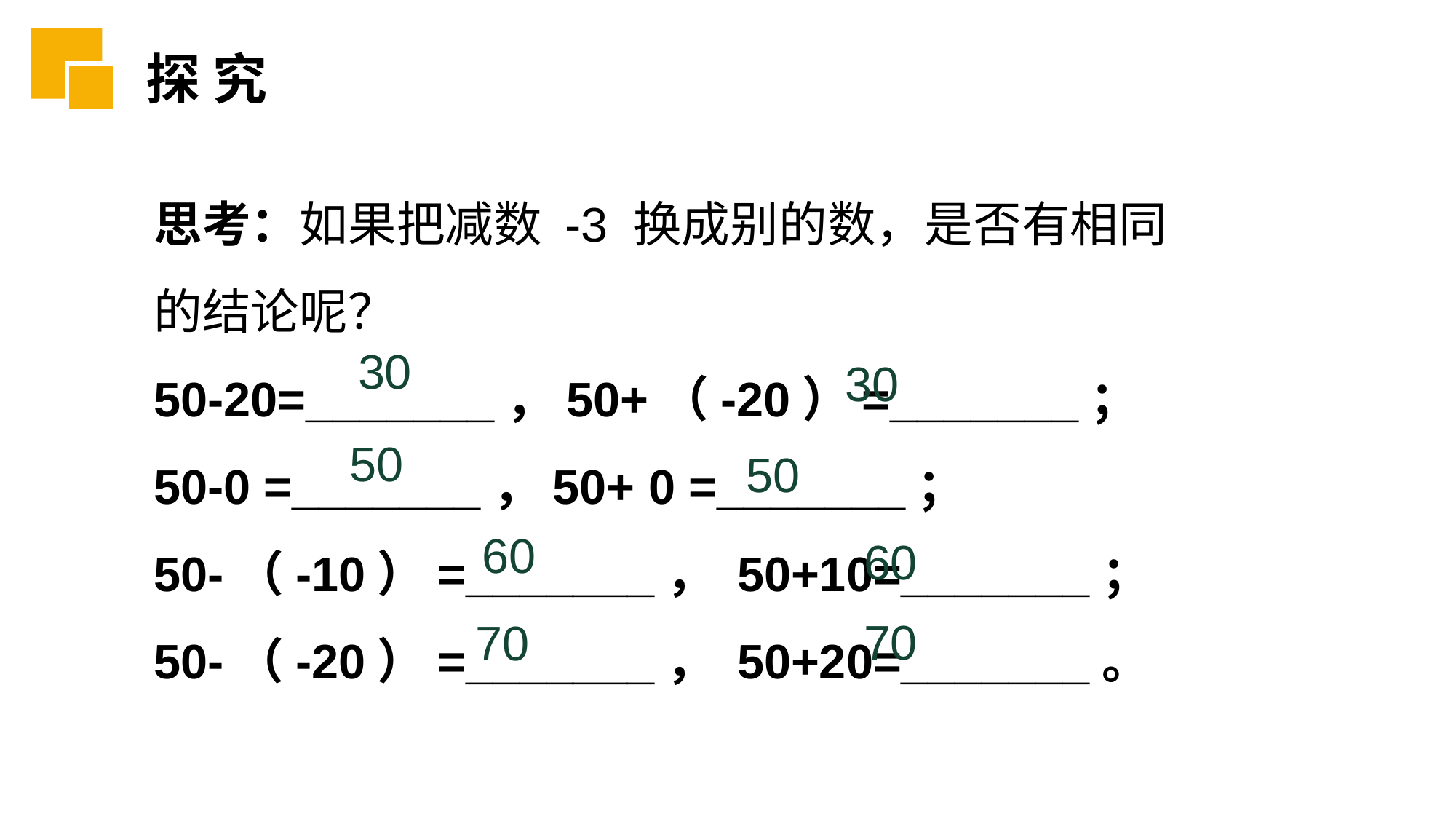

探 究
思考：如果把减数 -3 换成别的数，是否有相同的结论呢？
50-20=_______，50+（-20）=_______；
50-0 =_______，50+ 0 =_______；
50-（-10）=_______， 50+10=_______；
50-（-20）=_______， 50+20=_______。
30
30
50
50
60
60
70
70